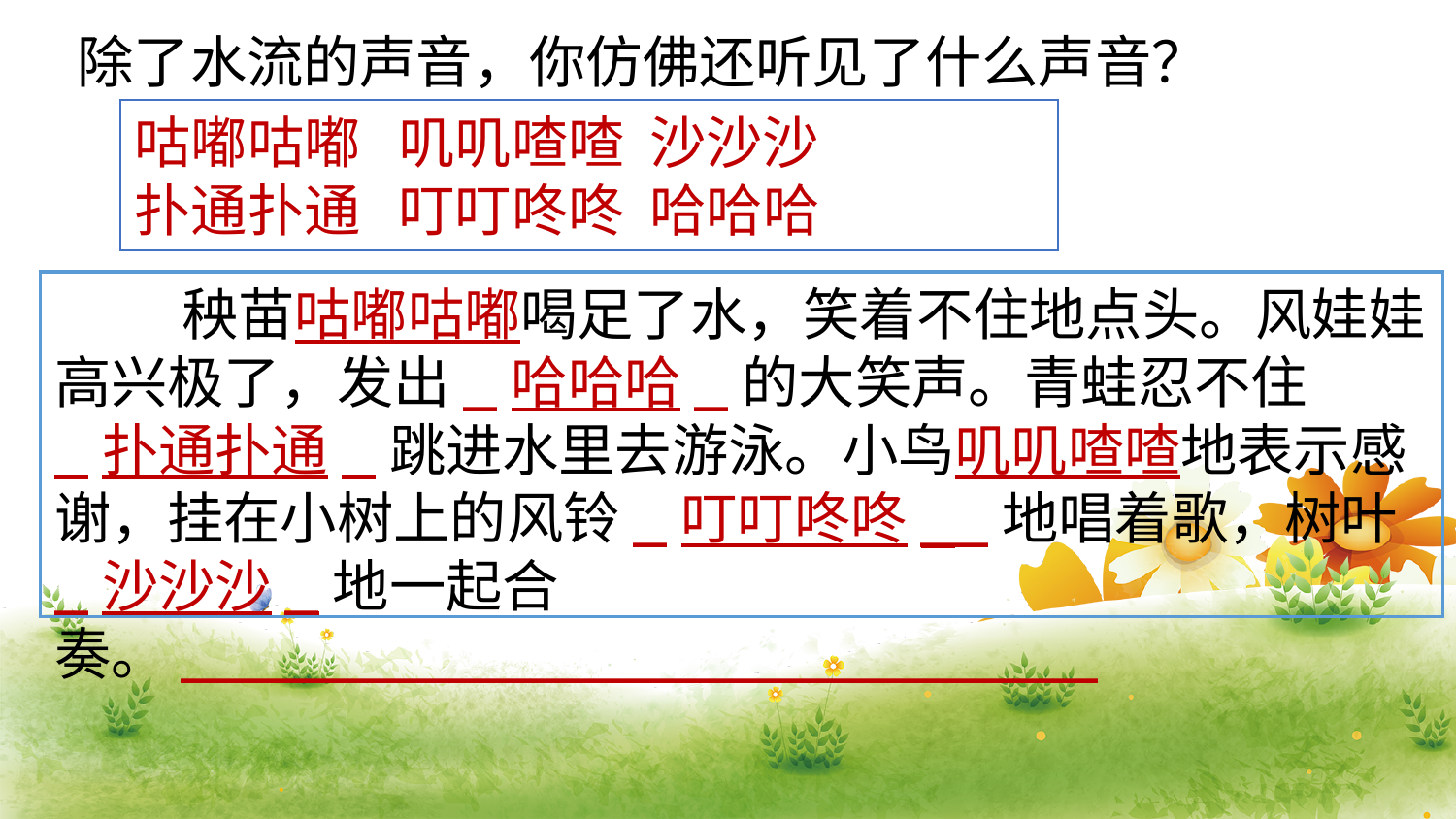

除了水流的声音，你仿佛还听见了什么声音？
咕嘟咕嘟   叽叽喳喳  沙沙沙
扑通扑通   叮叮咚咚  哈哈哈
         秧苗咕嘟咕嘟喝足了水，笑着不住地点头。风娃娃高兴极了，发出_哈哈哈_的大笑声。青蛙忍不住
_扑通扑通_跳进水里去游泳。小鸟叽叽喳喳地表示感谢，挂在小树上的风铃_叮叮咚咚__地唱着歌，树叶
_沙沙沙_地一起合奏。___________________________